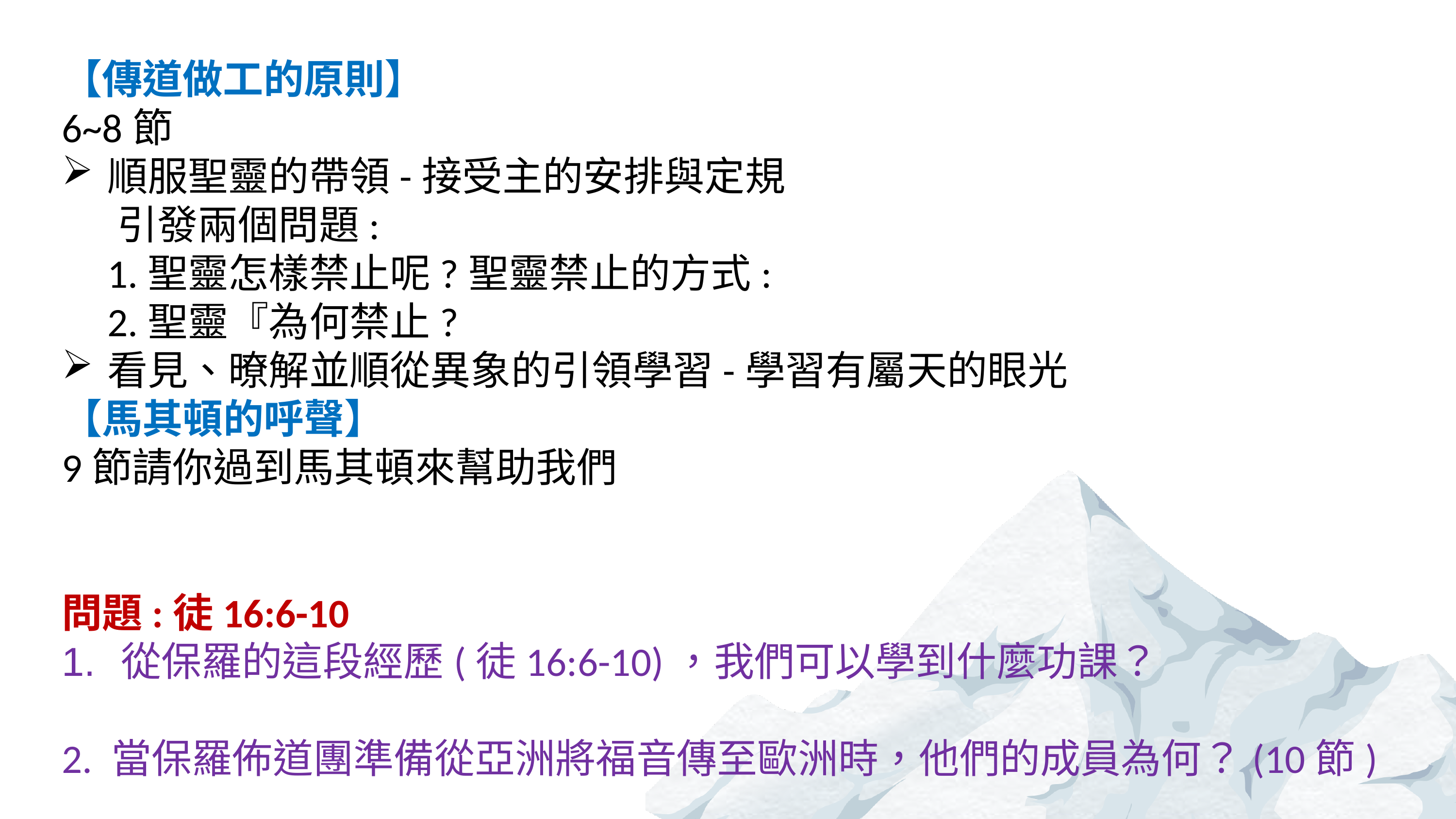

【傳道做工的原則】
6~8節
順服聖靈的帶領-接受主的安排與定規
     引發兩個問題:
     1.聖靈怎樣禁止呢?聖靈禁止的方式:
     2.聖靈『為何禁止?
看見、暸解並順從異象的引領學習-學習有屬天的眼光
【馬其頓的呼聲】
9節請你過到馬其頓來幫助我們

問題:徒16:6-10
從保羅的這段經歷(徒16:6-10)，我們可以學到什麼功課？

2. 當保羅佈道團準備從亞洲將福音傳至歐洲時，他們的成員為何？(10節)